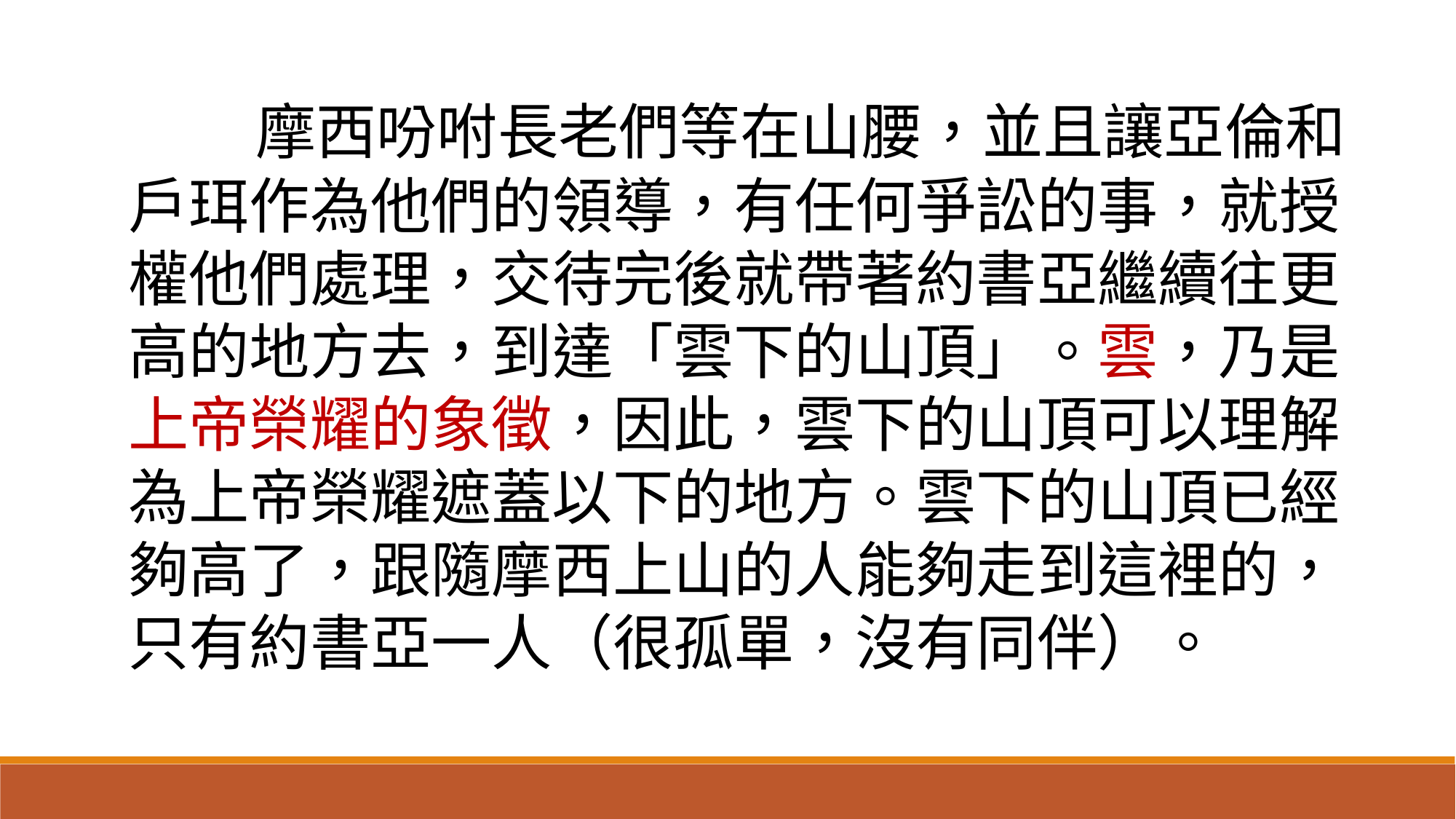

摩西吩咐長老們等在山腰，並且讓亞倫和戶珥作為他們的領導，有任何爭訟的事，就授權他們處理，交待完後就帶著約書亞繼續往更高的地方去，到達「雲下的山頂」。雲，乃是上帝榮耀的象徵，因此，雲下的山頂可以理解為上帝榮耀遮蓋以下的地方。雲下的山頂已經夠高了，跟隨摩西上山的人能夠走到這裡的，只有約書亞一人（很孤單，沒有同伴）。